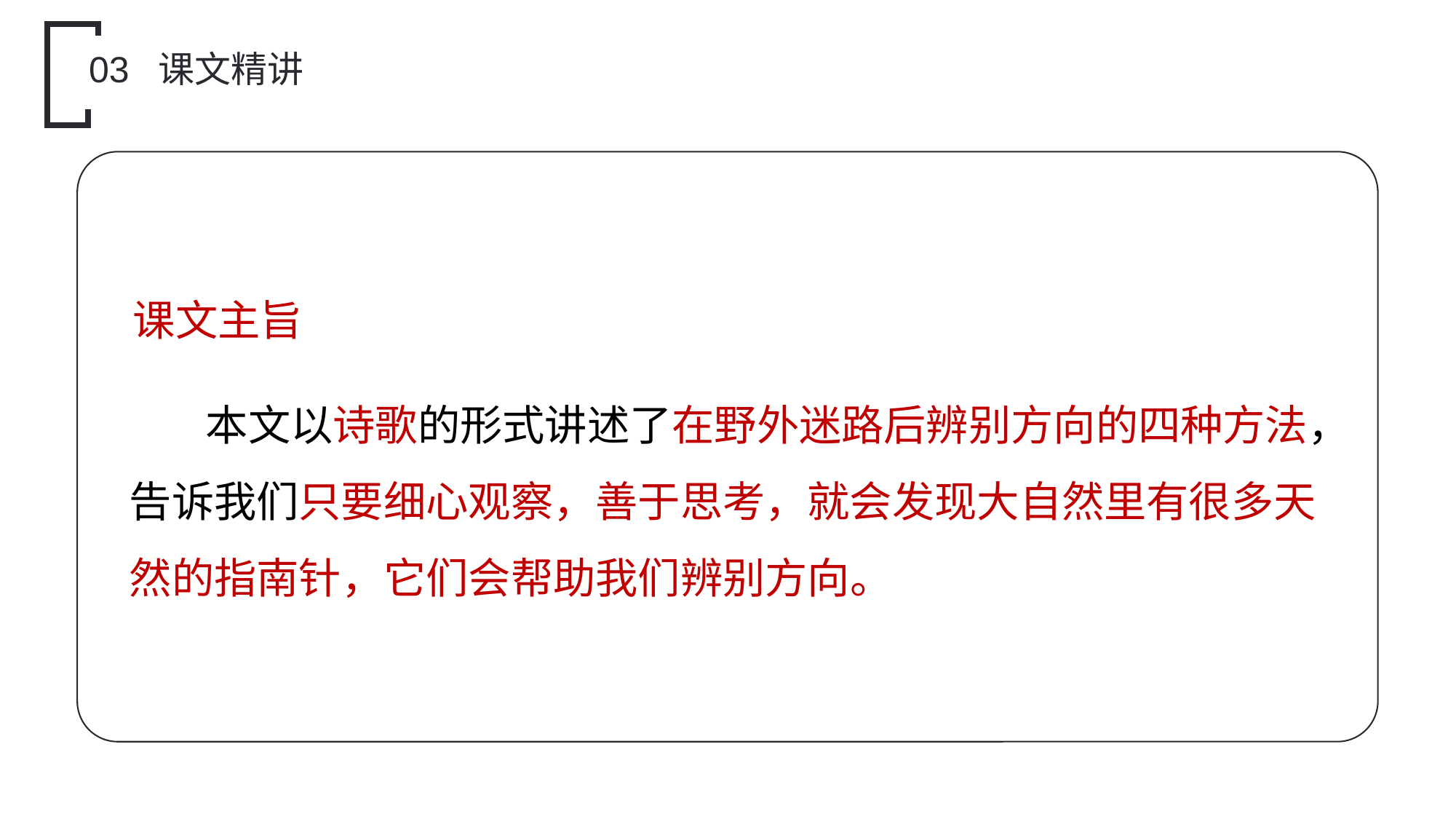

03  课文精讲
课文主旨
       本文以诗歌的形式讲述了在野外迷路后辨别方向的四种方法，告诉我们只要细心观察，善于思考，就会发现大自然里有很多天然的指南针，它们会帮助我们辨别方向。